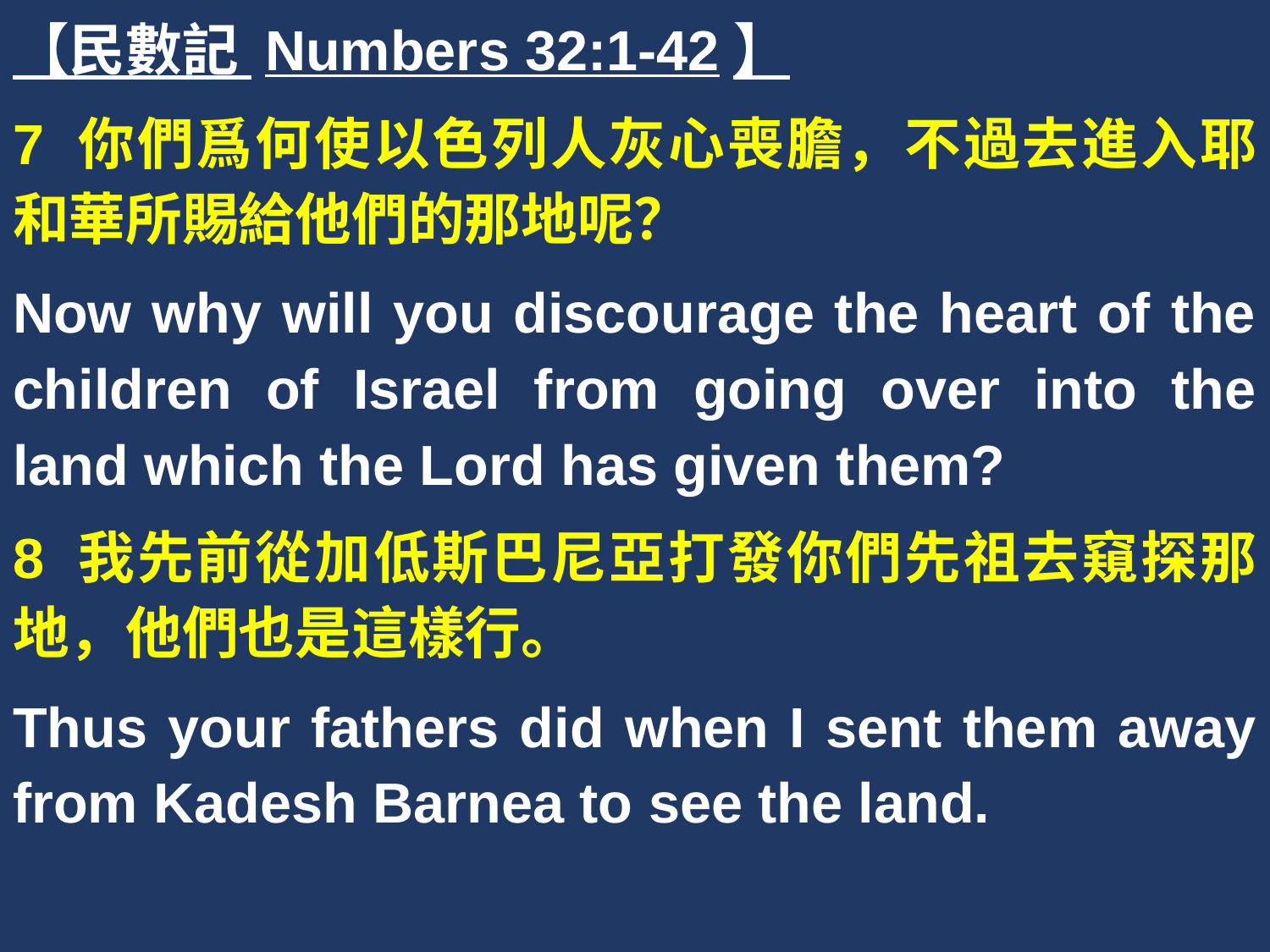

【民數記 Numbers 32:1-42】
7 你們爲何使以色列人灰心喪膽，不過去進入耶和華所賜給他們的那地呢？
Now why will you discourage the heart of the children of Israel from going over into the land which the Lord has given them?
8 我先前從加低斯巴尼亞打發你們先祖去窺探那地，他們也是這樣行。
Thus your fathers did when I sent them away from Kadesh Barnea to see the land.